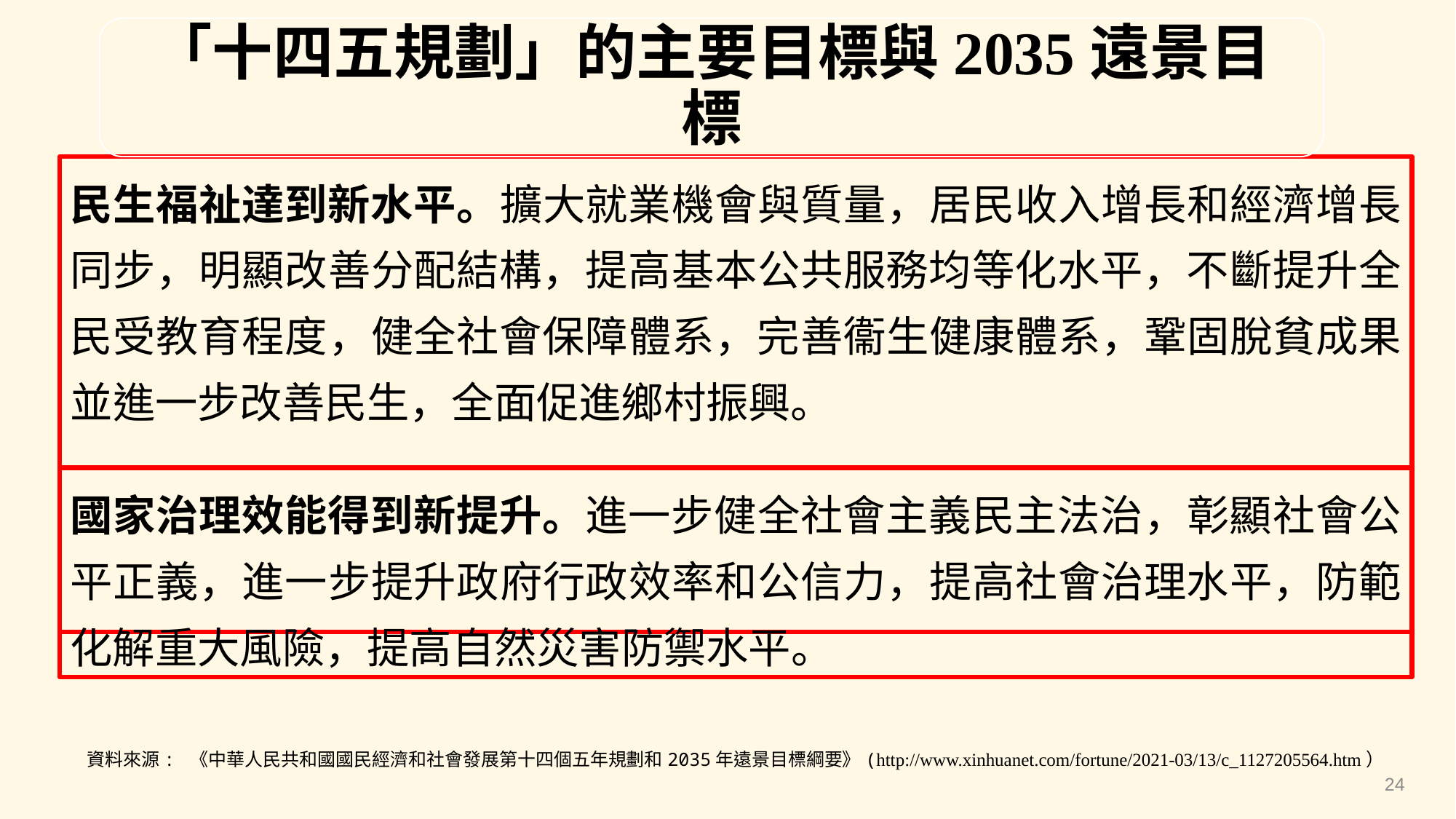

「十四五規劃」的主要目標與2035遠景目標
民生福祉達到新水平。擴大就業機會與質量，居民收入增長和經濟增長同步，明顯改善分配結構，提高基本公共服務均等化水平，不斷提升全民受教育程度，健全社會保障體系，完善衞生健康體系，鞏固脫貧成果並進一步改善民生，全面促進鄉村振興。
國家治理效能得到新提升。進一步健全社會主義民主法治，彰顯社會公平正義，進一步提升政府行政效率和公信力，提高社會治理水平，防範化解重大風險，提高自然災害防禦水平。
資料來源: 《中華人民共和國國民經濟和社會發展第十四個五年規劃和2035年遠景目標綱要》(http://www.xinhuanet.com/fortune/2021-03/13/c_1127205564.htm）